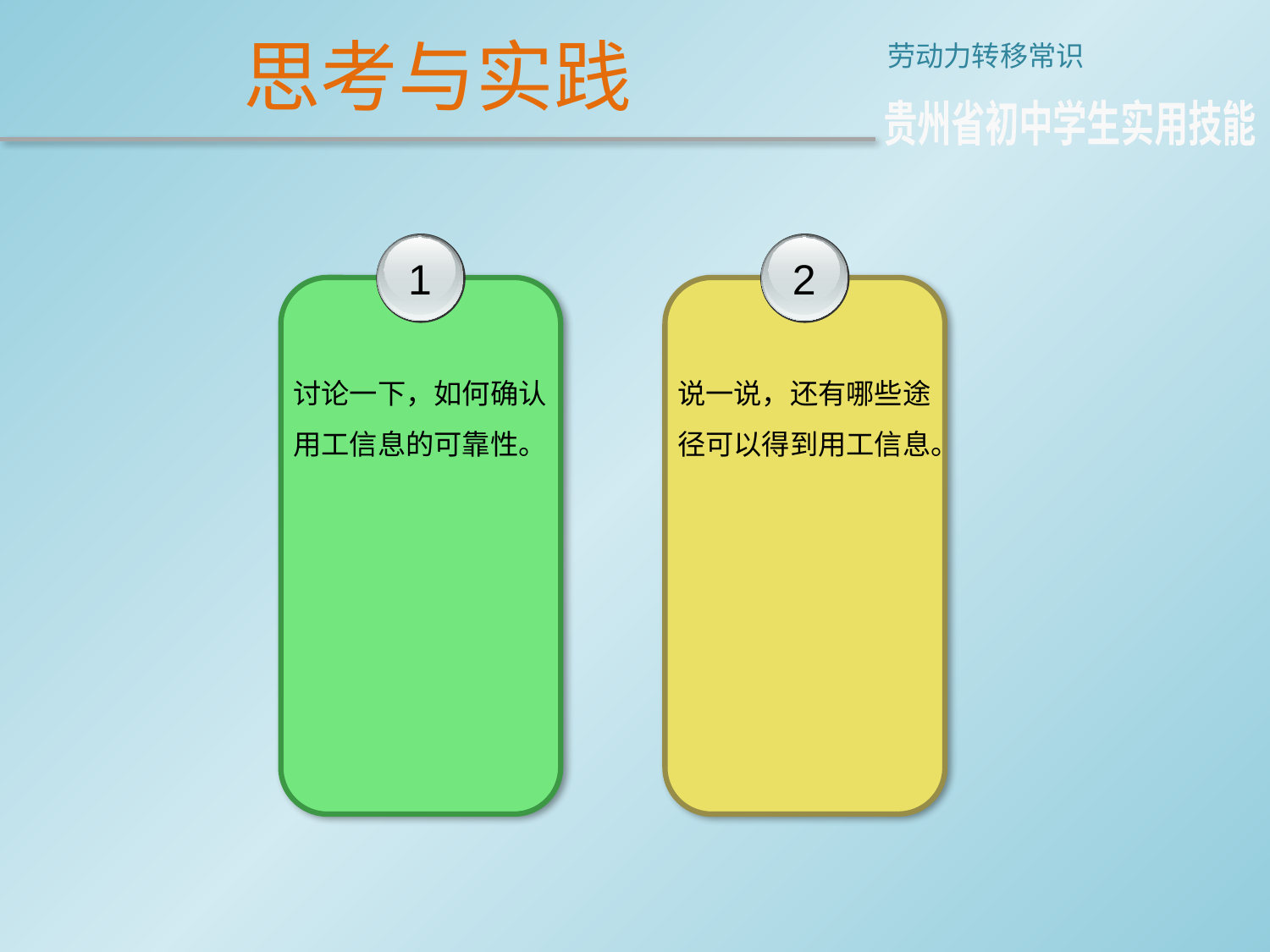

思考与实践
劳动力转移常识
贵州省初中学生实用技能

1

讨论一下，如何确认用工信息的可靠性。

2

说一说，还有哪些途径可以得到用工信息。